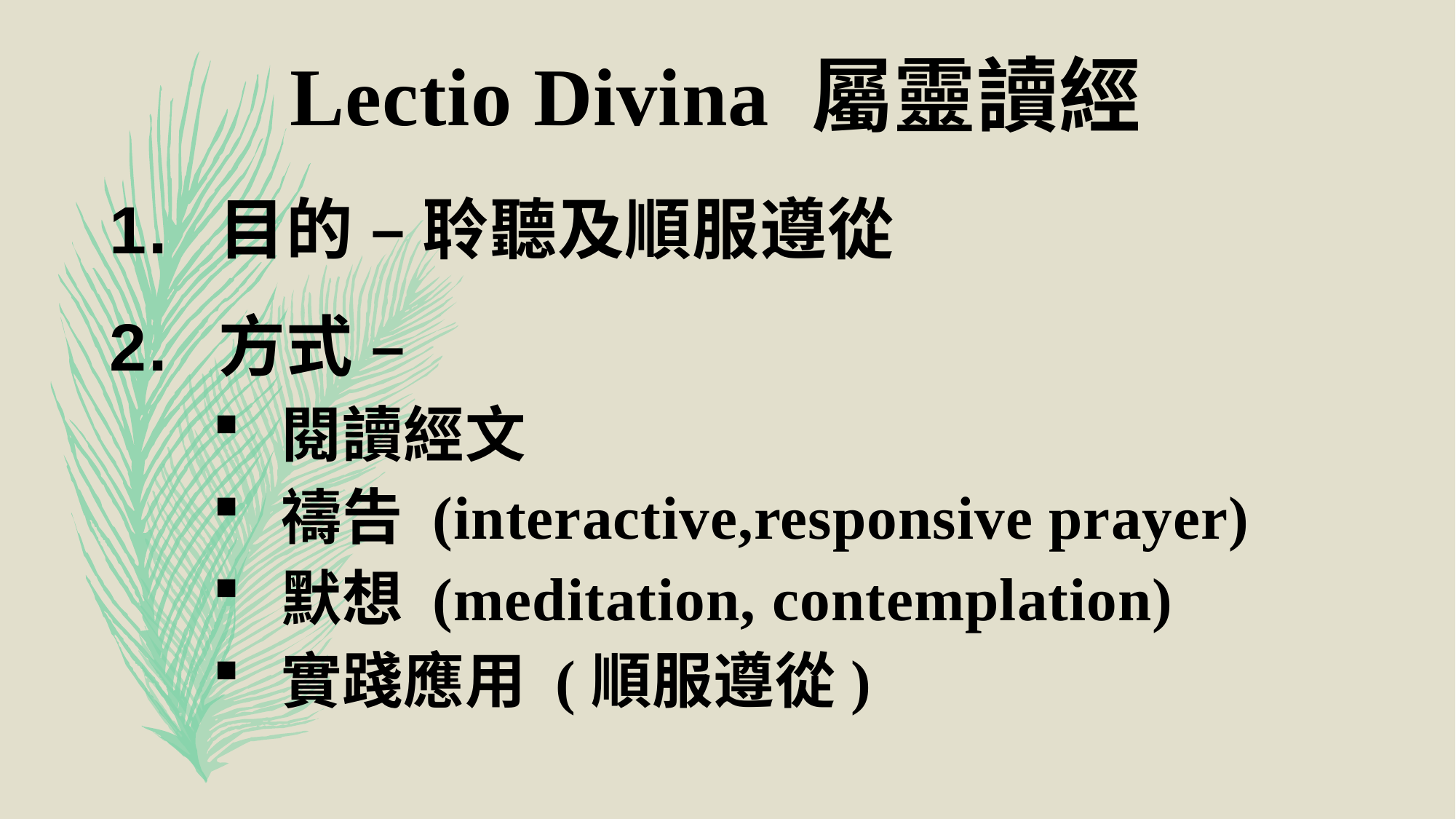

Lectio Divina 屬靈讀經
目的 – 聆聽及順服遵從
方式 –
閱讀經文
禱告 (interactive,responsive prayer)
默想 (meditation, contemplation)
實踐應用 (順服遵從)